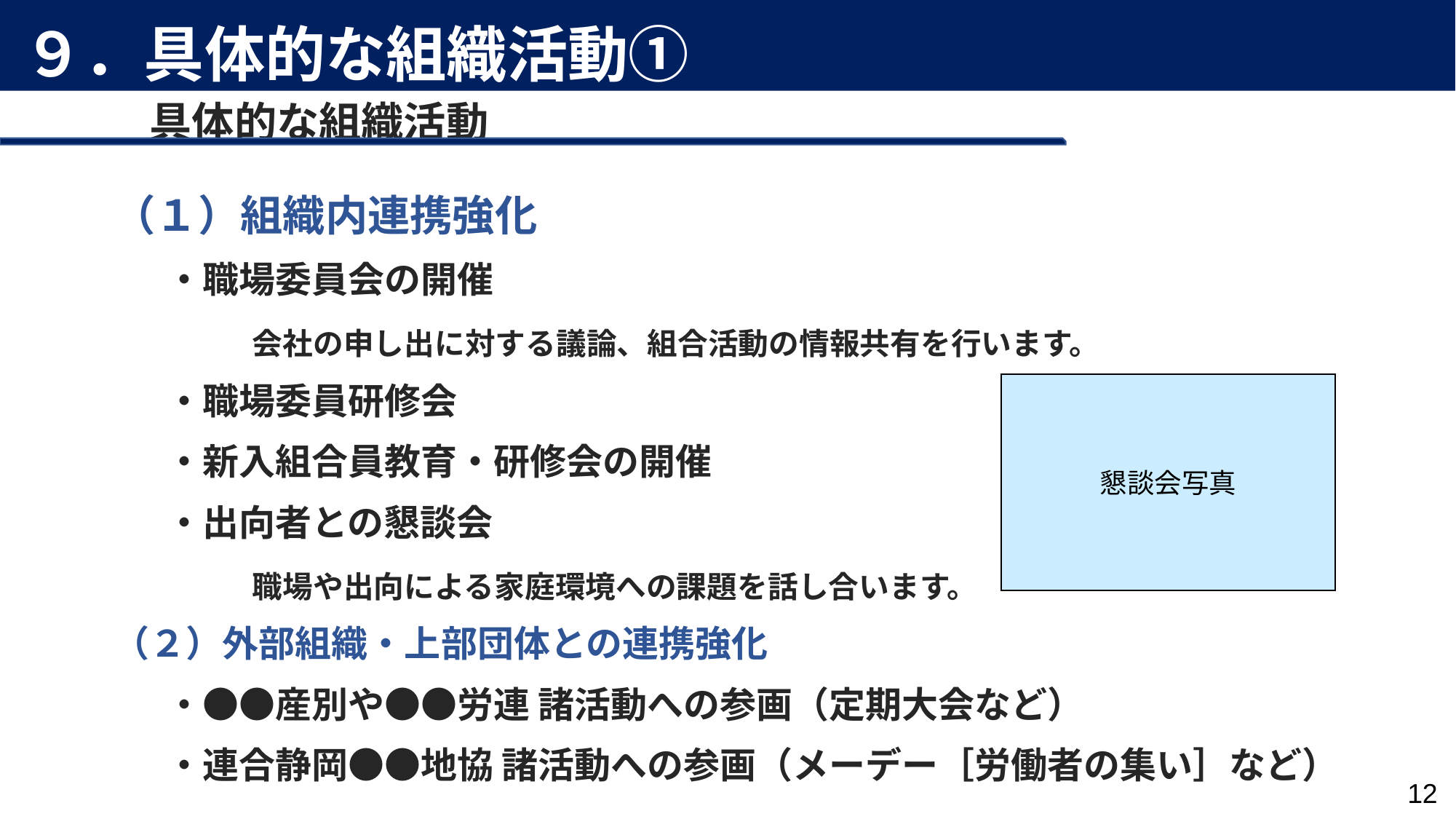

９．具体的な組織活動①
具体的な組織活動

（１）組織内連携強化
・職場委員会の開催
会社の申し出に対する議論、組合活動の情報共有を行います。
・職場委員研修会
・新入組合員教育・研修会の開催
・出向者との懇談会
職場や出向による家庭環境への課題を話し合います。
（２）外部組織・上部団体との連携強化
・●●産別や●●労連 諸活動への参画（定期大会など）
・連合静岡●●地協 諸活動への参画（メーデー［労働者の集い］など）
懇談会写真
12